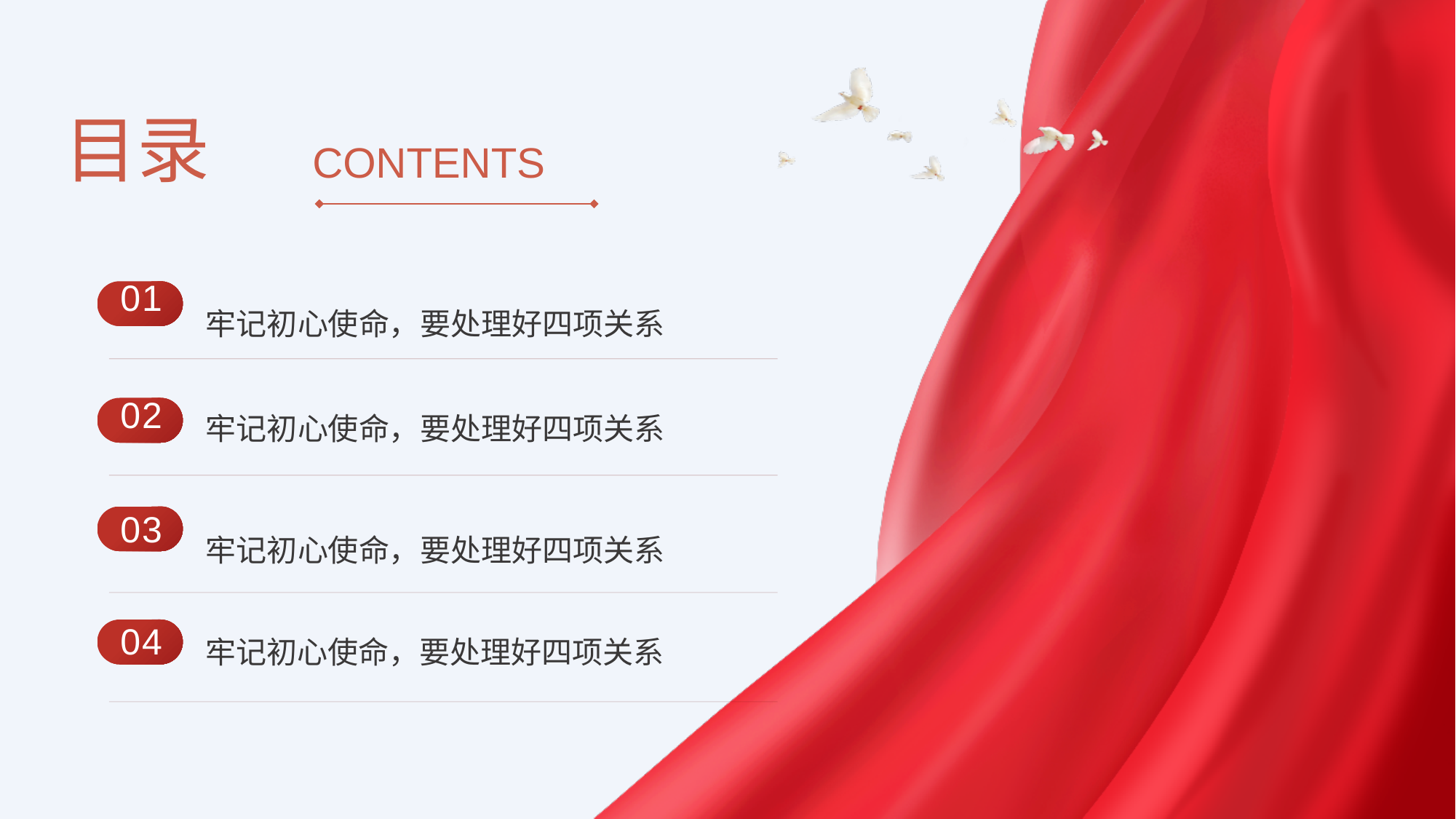

目录
CONTENTS

01

牢记初心使命，要处理好四项关系

牢记初心使命，要处理好四项关系
02

03

牢记初心使命，要处理好四项关系
牢记初心使命，要处理好四项关系
04